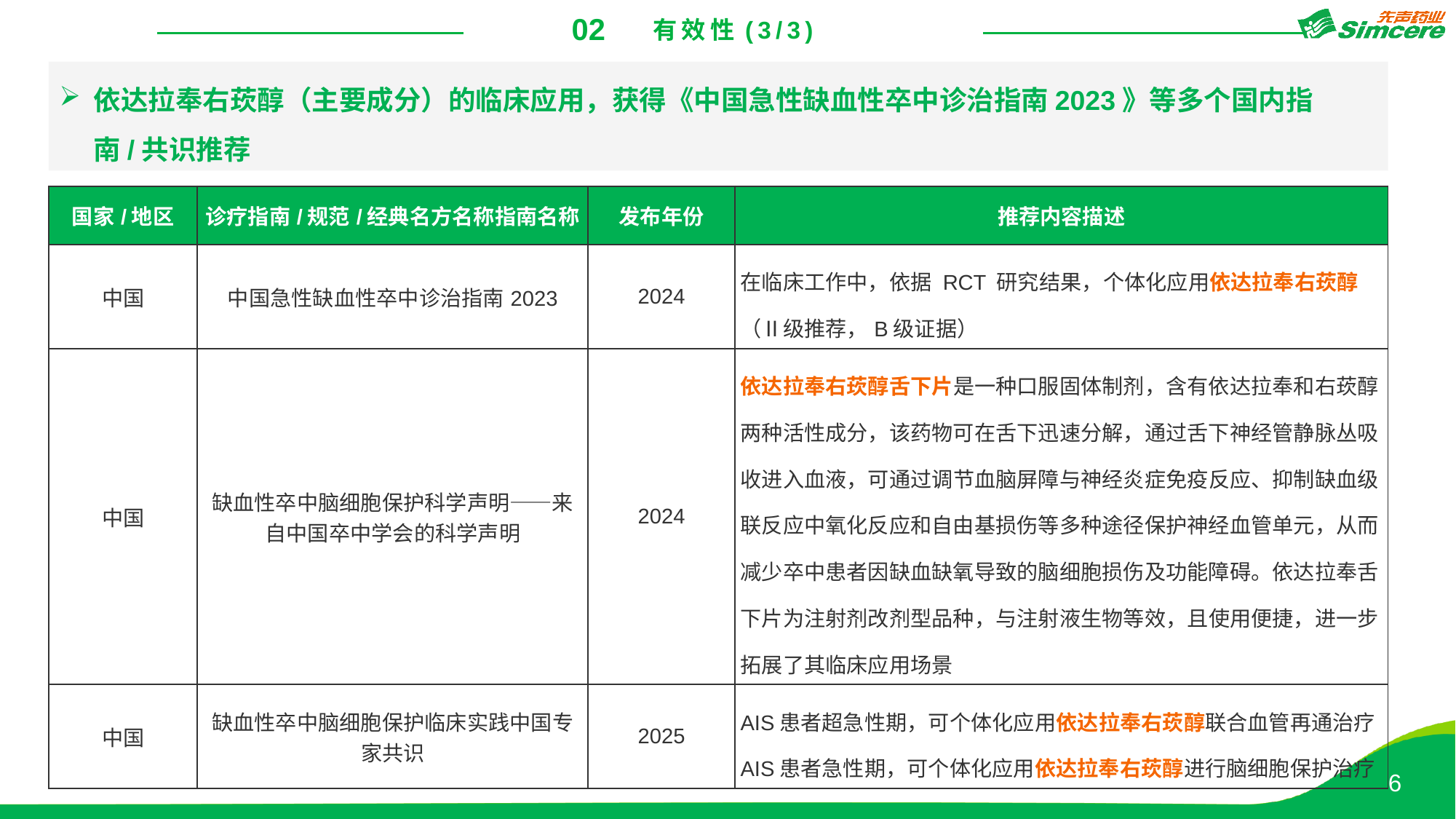

02
有效性(3/3)
依达拉奉右莰醇（主要成分）的临床应用，获得《中国急性缺血性卒中诊治指南2023》等多个国内指南/共识推荐
| 国家/地区 | 诊疗指南/规范/经典名方名称指南名称 | 发布年份 | 推荐内容描述 |
| --- | --- | --- | --- |
| 中国 | 中国急性缺血性卒中诊治指南2023 | 2024 | 在临床工作中，依据 RCT 研究结果，个体化应用依达拉奉右莰醇（Ⅱ级推荐，B级证据） |
| 中国 | 缺血性卒中脑细胞保护科学声明——来自中国卒中学会的科学声明 | 2024 | 依达拉奉右莰醇舌下片是一种口服固体制剂，含有依达拉奉和右莰醇两种活性成分，该药物可在舌下迅速分解，通过舌下神经管静脉丛吸收进入血液，可通过调节血脑屏障与神经炎症免疫反应、抑制缺血级联反应中氧化反应和自由基损伤等多种途径保护神经血管单元，从而减少卒中患者因缺血缺氧导致的脑细胞损伤及功能障碍。依达拉奉舌下片为注射剂改剂型品种，与注射液生物等效，且使用便捷，进一步拓展了其临床应用场景 |
| 中国 | 缺血性卒中脑细胞保护临床实践中国专家共识 | 2025 | AIS患者超急性期，可个体化应用依达拉奉右莰醇联合血管再通治疗AIS患者急性期，可个体化应用依达拉奉右莰醇进行脑细胞保护治疗 |
6